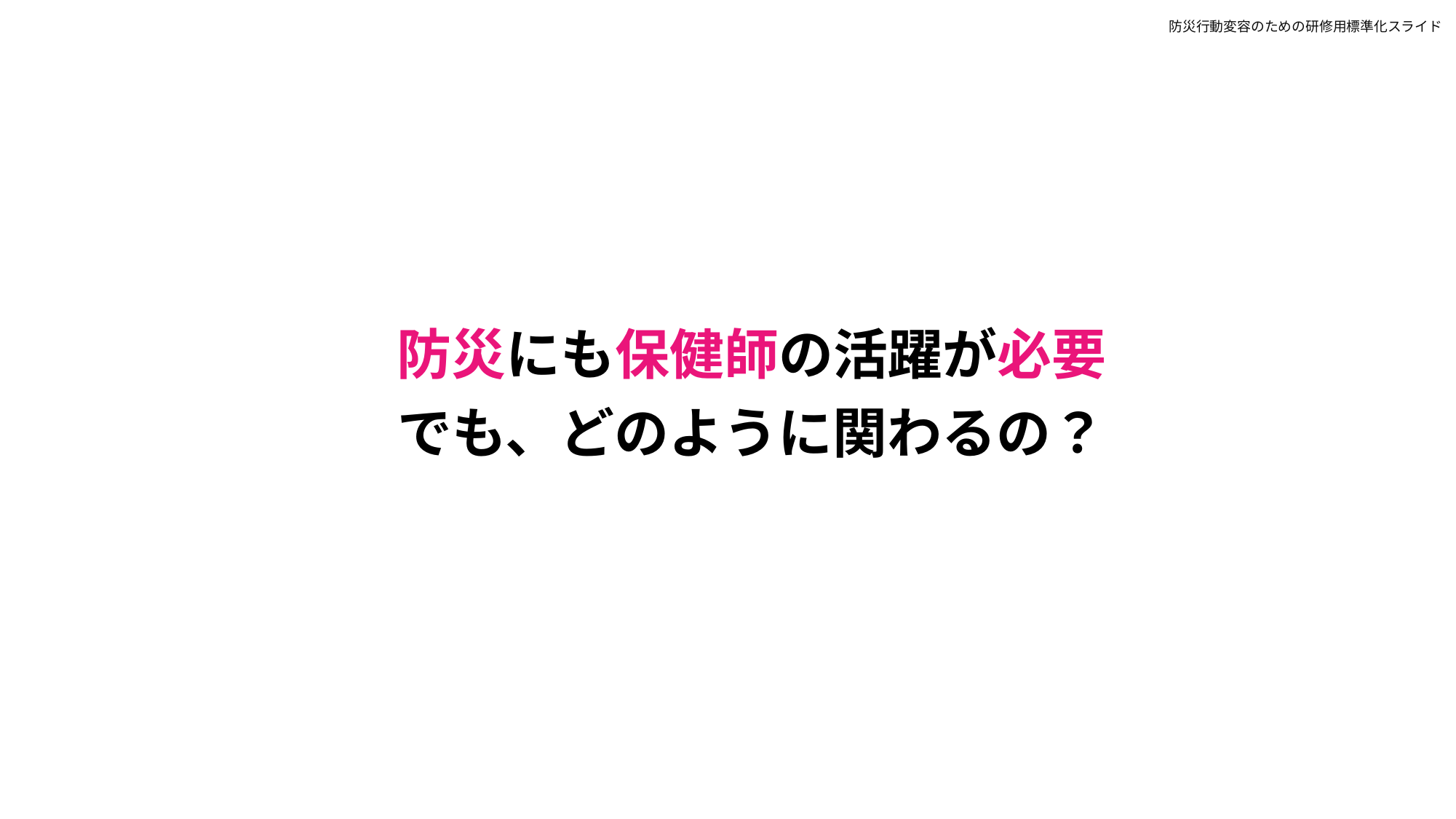

防災行動変容のための研修用標準化スライド
防災にも保健師の活躍が必要
でも、どのように関わるの？